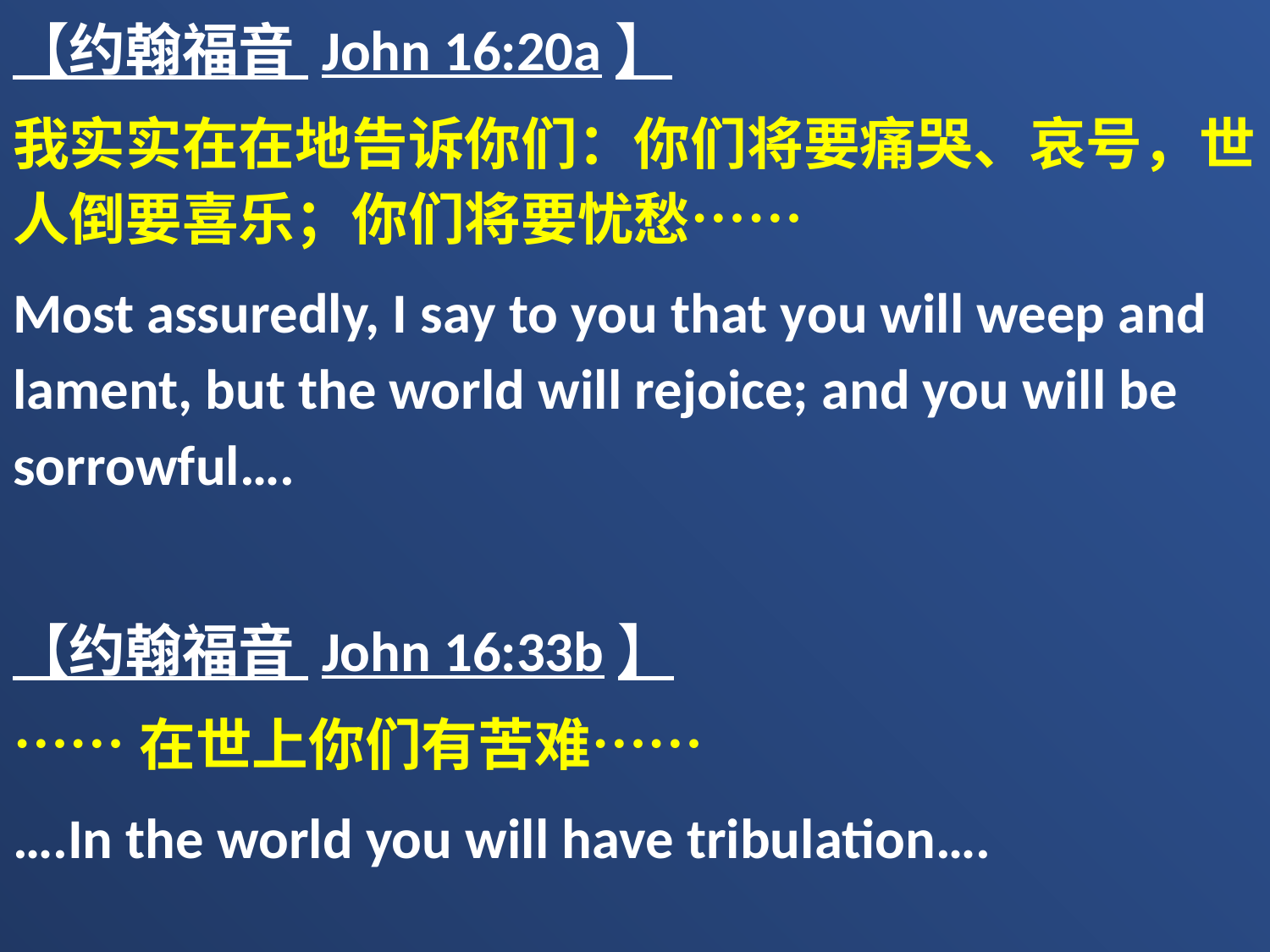

【约翰福音 John 16:20a】
我实实在在地告诉你们：你们将要痛哭、哀号，世人倒要喜乐；你们将要忧愁……
Most assuredly, I say to you that you will weep and lament, but the world will rejoice; and you will be sorrowful….

【约翰福音 John 16:33b】
……在世上你们有苦难……
….In the world you will have tribulation….